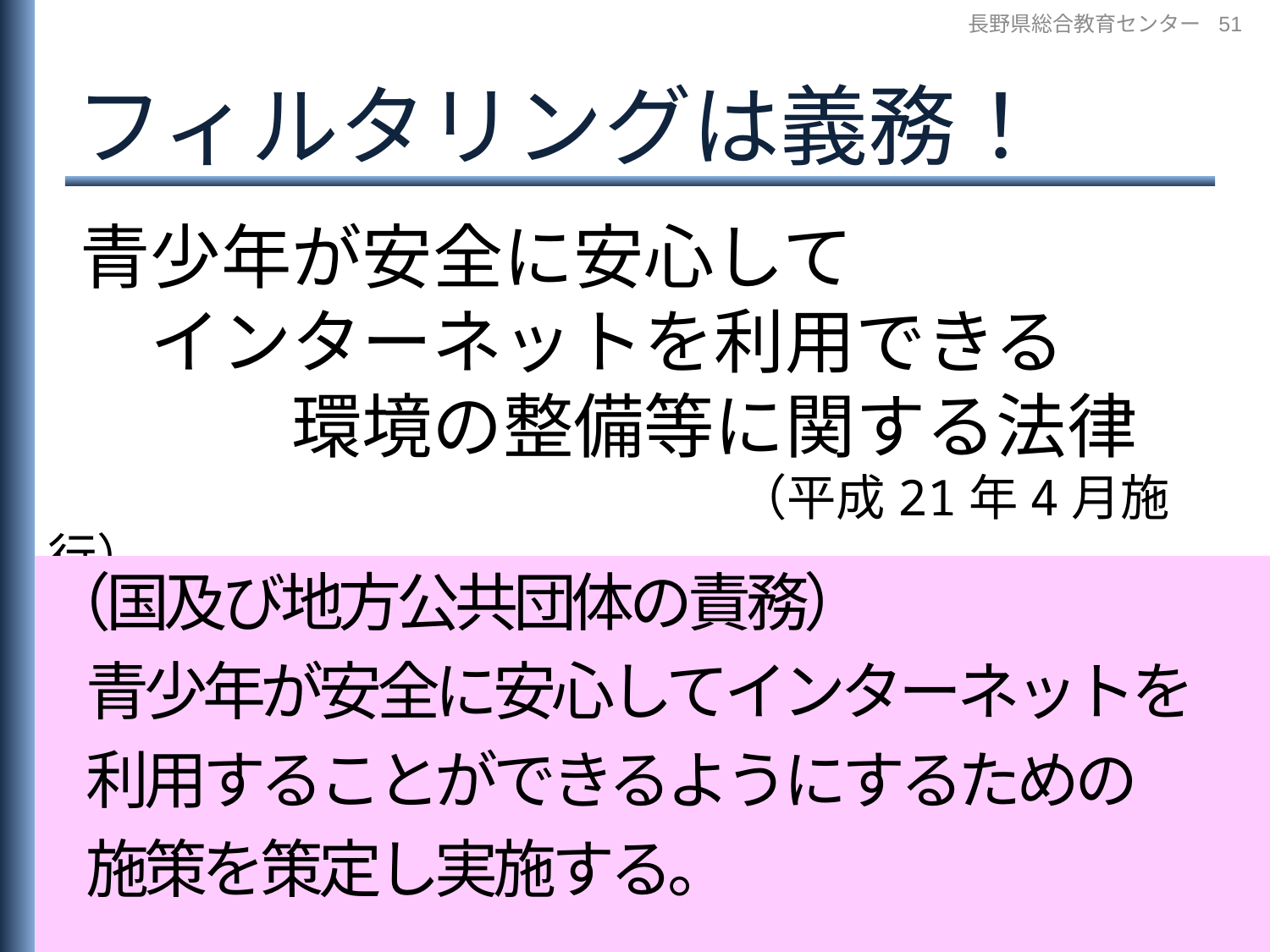

長野県総合教育センター
51
# フィルタリングは義務！
 青少年が安全に安心して
 　インターネットを利用できる
 　　　環境の整備等に関する法律
　　　　　　　　　　　　　　（平成21年4月施行）
（国及び地方公共団体の責務）
  青少年が安全に安心してインターネットを
  利用することができるようにするための
  施策を策定し実施する。